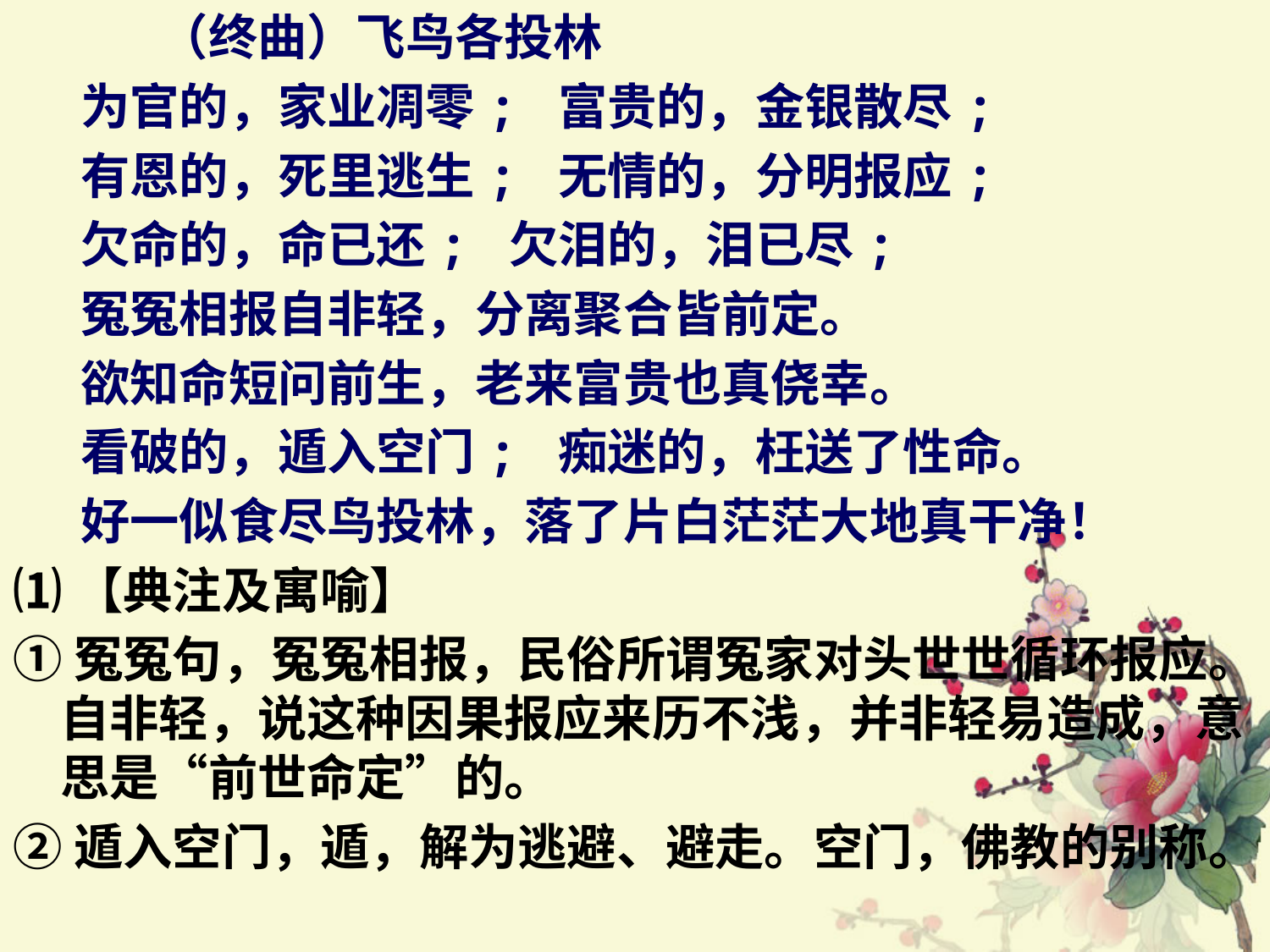

（终曲）飞鸟各投林
     为官的，家业凋零; 富贵的，金银散尽;
     有恩的，死里逃生; 无情的，分明报应;
     欠命的，命已还; 欠泪的，泪已尽;
     冤冤相报自非轻，分离聚合皆前定。
     欲知命短问前生，老来富贵也真侥幸。
     看破的，遁入空门; 痴迷的，枉送了性命。
     好一似食尽鸟投林，落了片白茫茫大地真干净！
⑴【典注及寓喻】
①冤冤句，冤冤相报，民俗所谓冤家对头世世循环报应。自非轻，说这种因果报应来历不浅，并非轻易造成，意思是“前世命定”的。
②遁入空门，遁，解为逃避、避走。空门，佛教的别称。